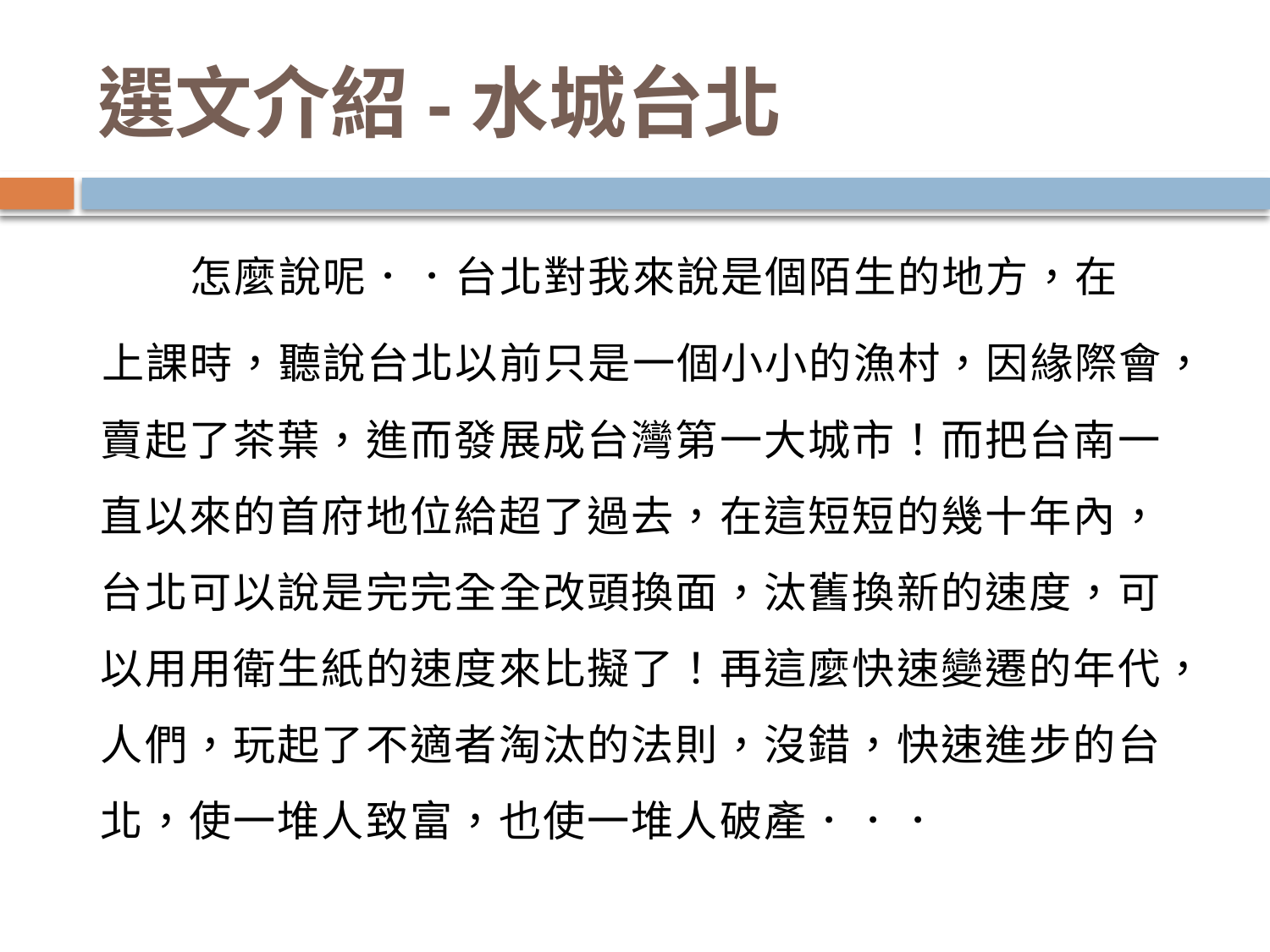

# 選文介紹-水城台北
　　　怎麼說呢．．台北對我來說是個陌生的地方，在
　上課時，聽說台北以前只是一個小小的漁村，因緣際會，賣起了茶葉，進而發展成台灣第一大城市！而把台南一直以來的首府地位給超了過去，在這短短的幾十年內，台北可以說是完完全全改頭換面，汰舊換新的速度，可以用用衛生紙的速度來比擬了！再這麼快速變遷的年代，人們，玩起了不適者淘汰的法則，沒錯，快速進步的台北，使一堆人致富，也使一堆人破產．．．